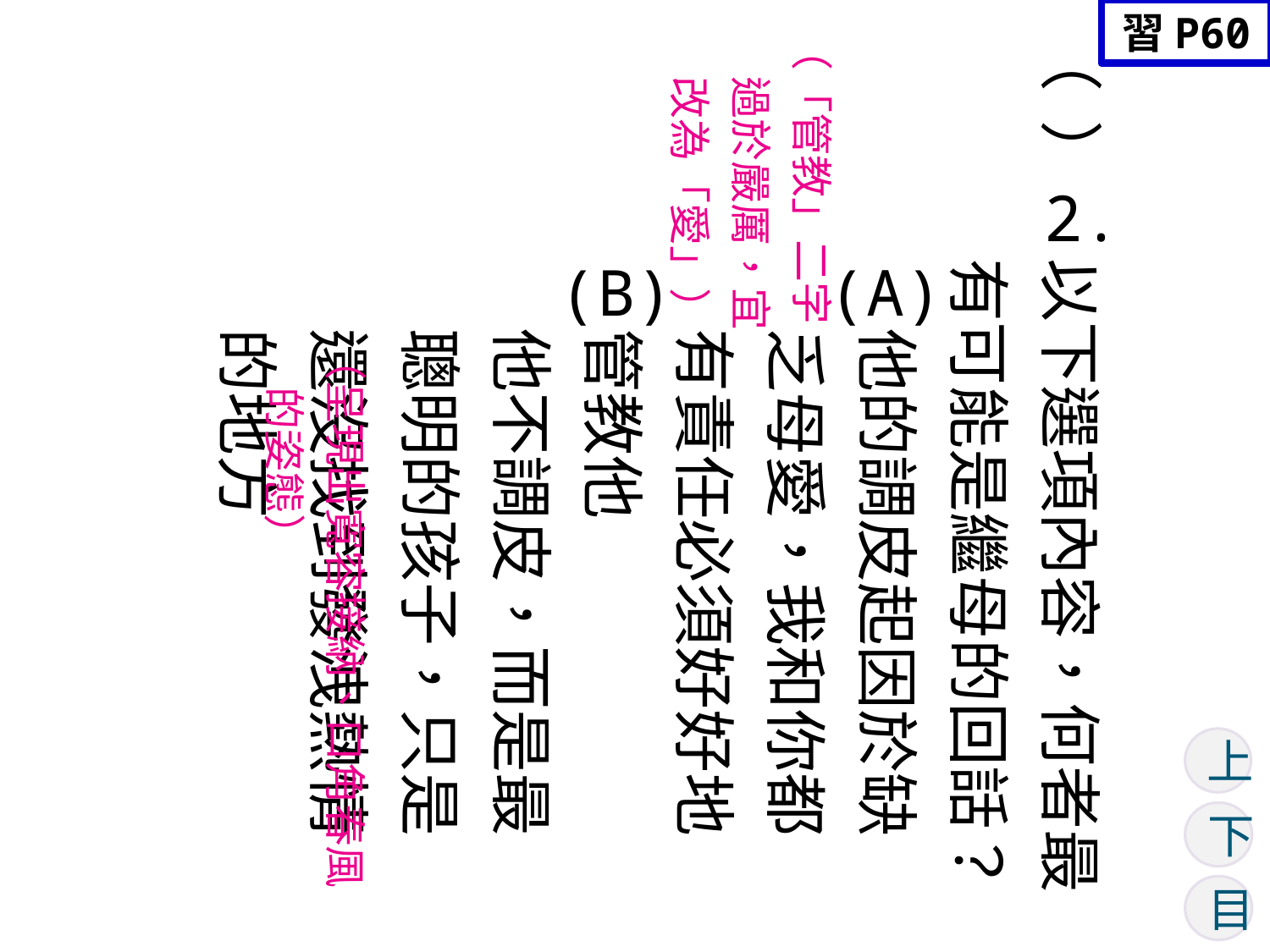

習P60
（  ）
2.
以下選項內容，何者最有可能是繼母的回話？
他的調皮起因於缺乏母愛，我和你都有責任必須好好地管教他
他不調皮，而是最聰明的孩子，只是還沒找到發洩熱情的地方
（「管教」二字
    過於嚴厲，宜
    改為「愛」）
(B)
(A)
（呈現出寬容接納、口角春風
    的姿態）